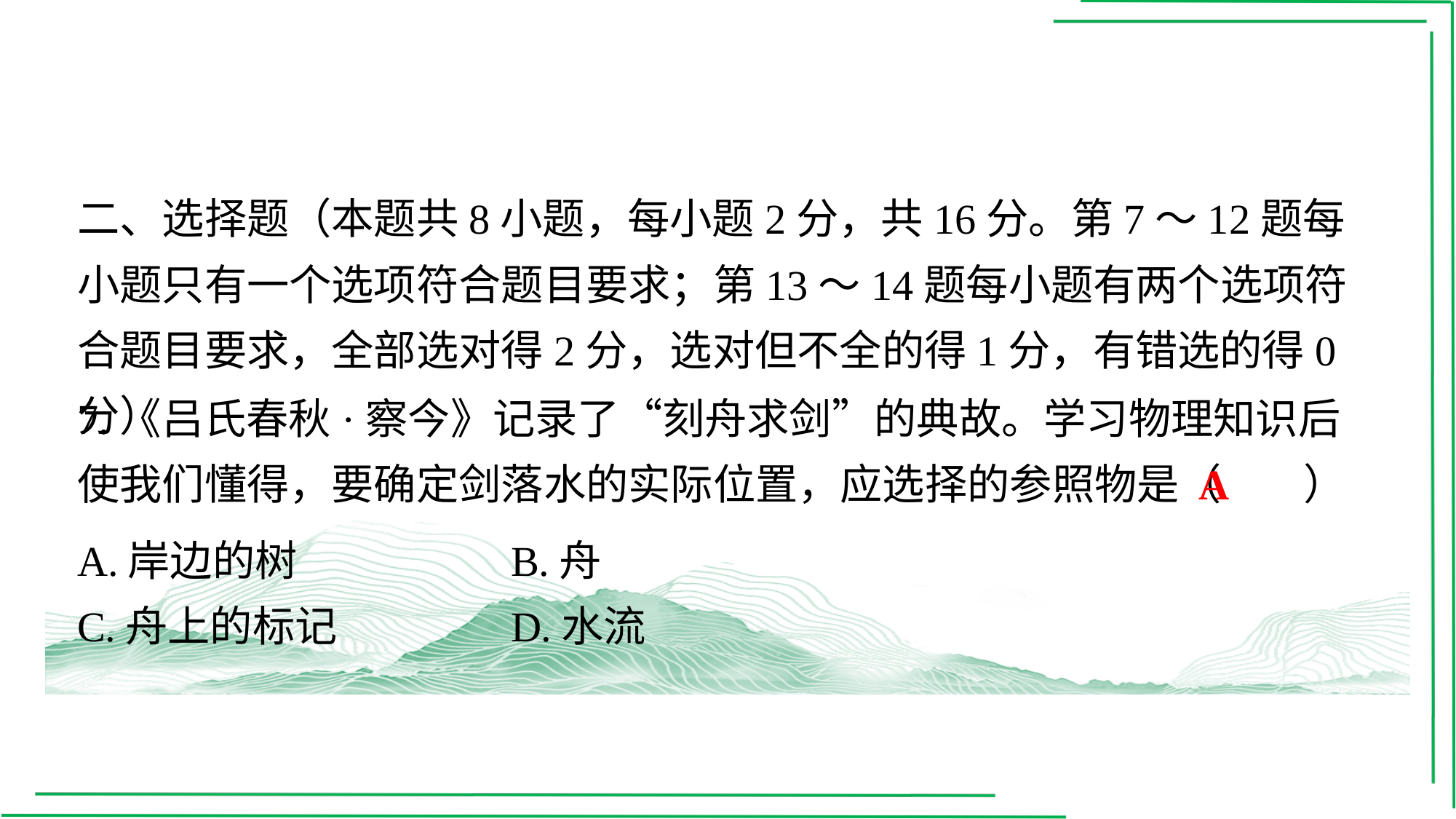

二、选择题（本题共8小题，每小题2分，共16分。第7～12题每小题只有一个选项符合题目要求；第13～14题每小题有两个选项符合题目要求，全部选对得2分，选对但不全的得1分，有错选的得0分）
7.《吕氏春秋·察今》记录了“刻舟求剑”的典故。学习物理知识后使我们懂得，要确定剑落水的实际位置，应选择的参照物是（　A　）
A
| A.岸边的树 | B.舟 |
| --- | --- |
| C.舟上的标记 | D.水流 |